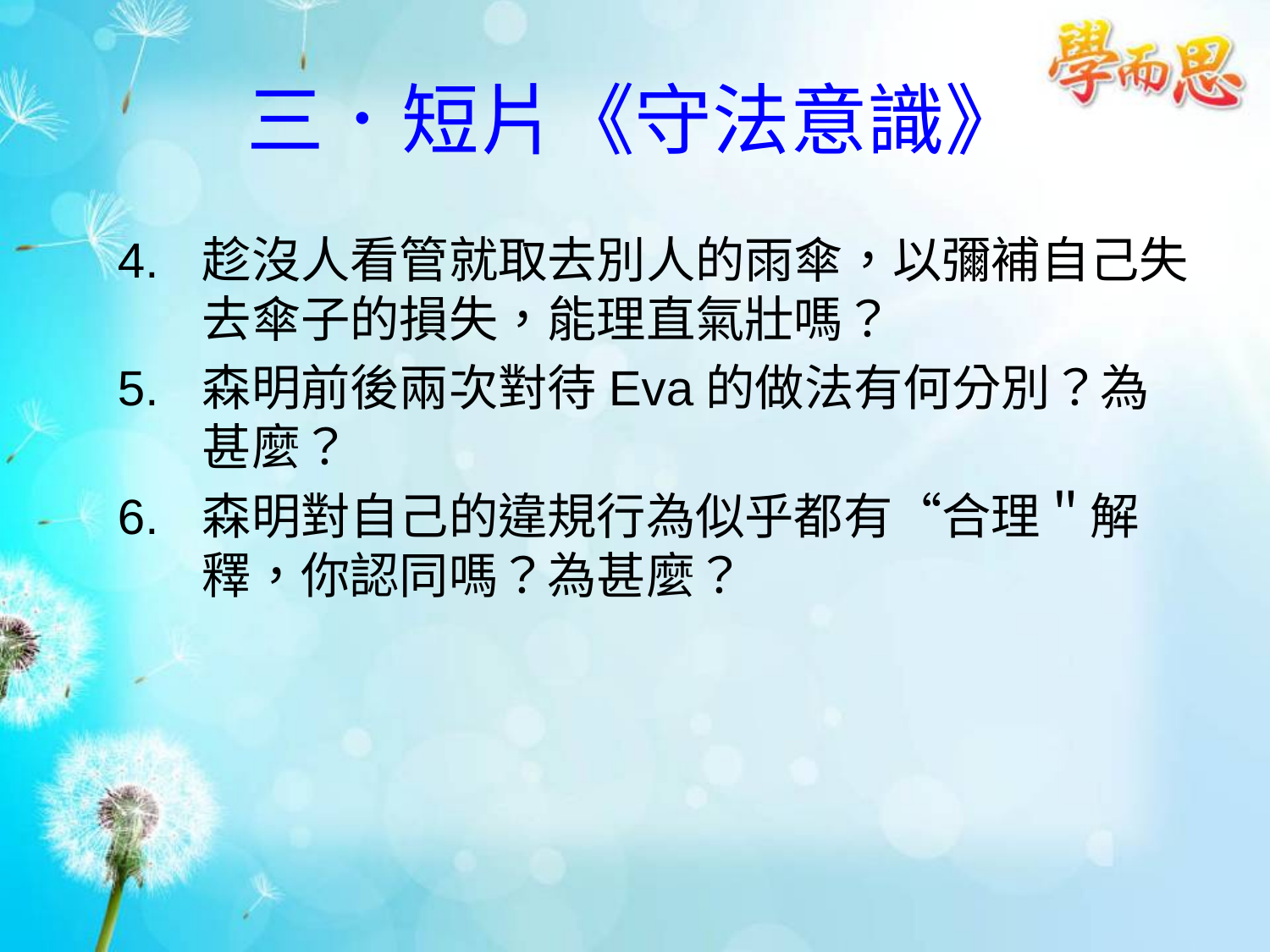

# 三．短片《守法意識》
趁沒人看管就取去別人的雨傘，以彌補自己失去傘子的損失，能理直氣壯嗎？
森明前後兩次對待Eva的做法有何分別？為甚麼？
森明對自己的違規行為似乎都有“合理＂解釋，你認同嗎？為甚麼？